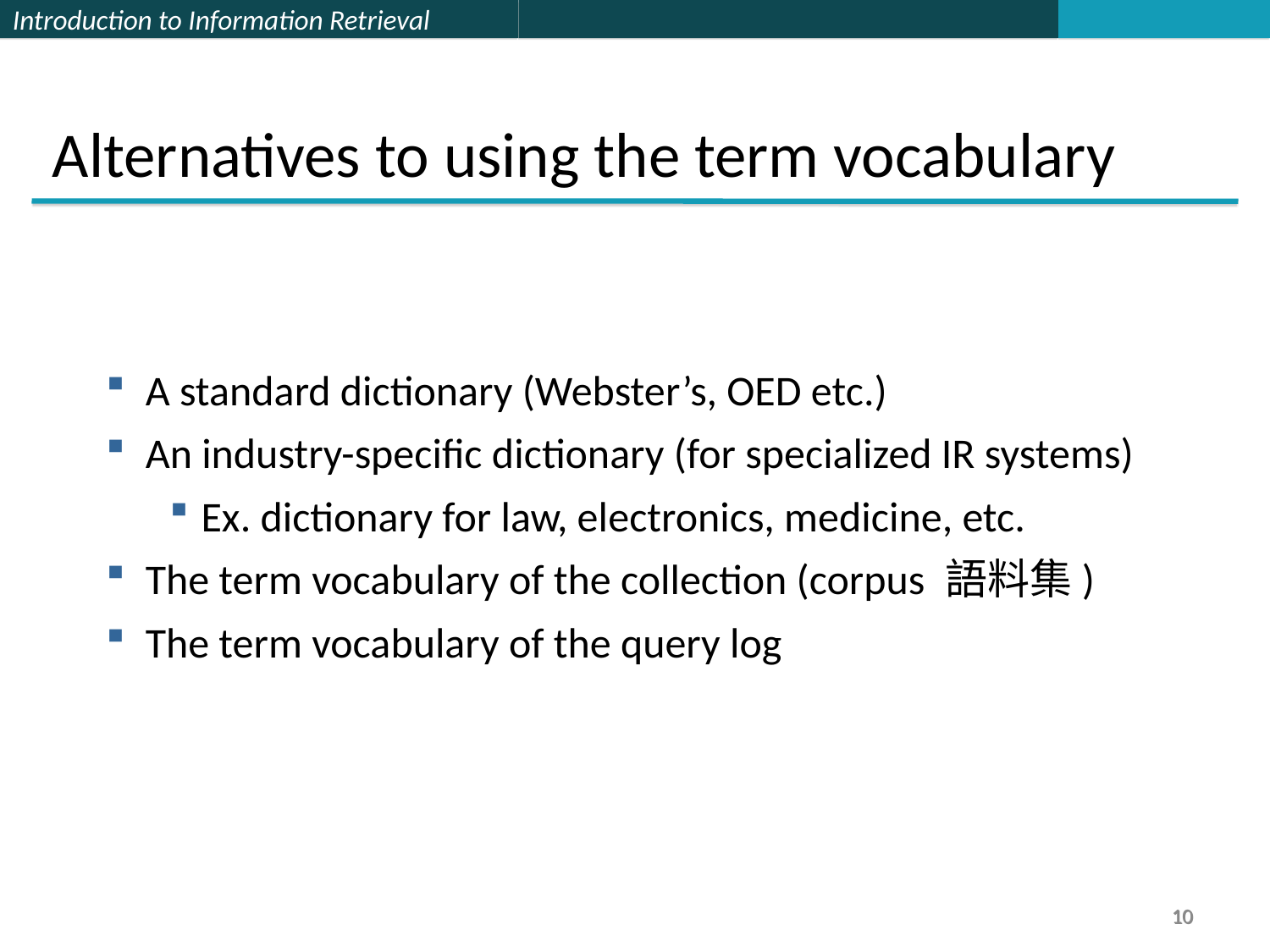

Alternatives to using the term vocabulary
A standard dictionary (Webster’s, OED etc.)
An industry-specific dictionary (for specialized IR systems)
Ex. dictionary for law, electronics, medicine, etc.
The term vocabulary of the collection (corpus 語料集)
The term vocabulary of the query log
10
10